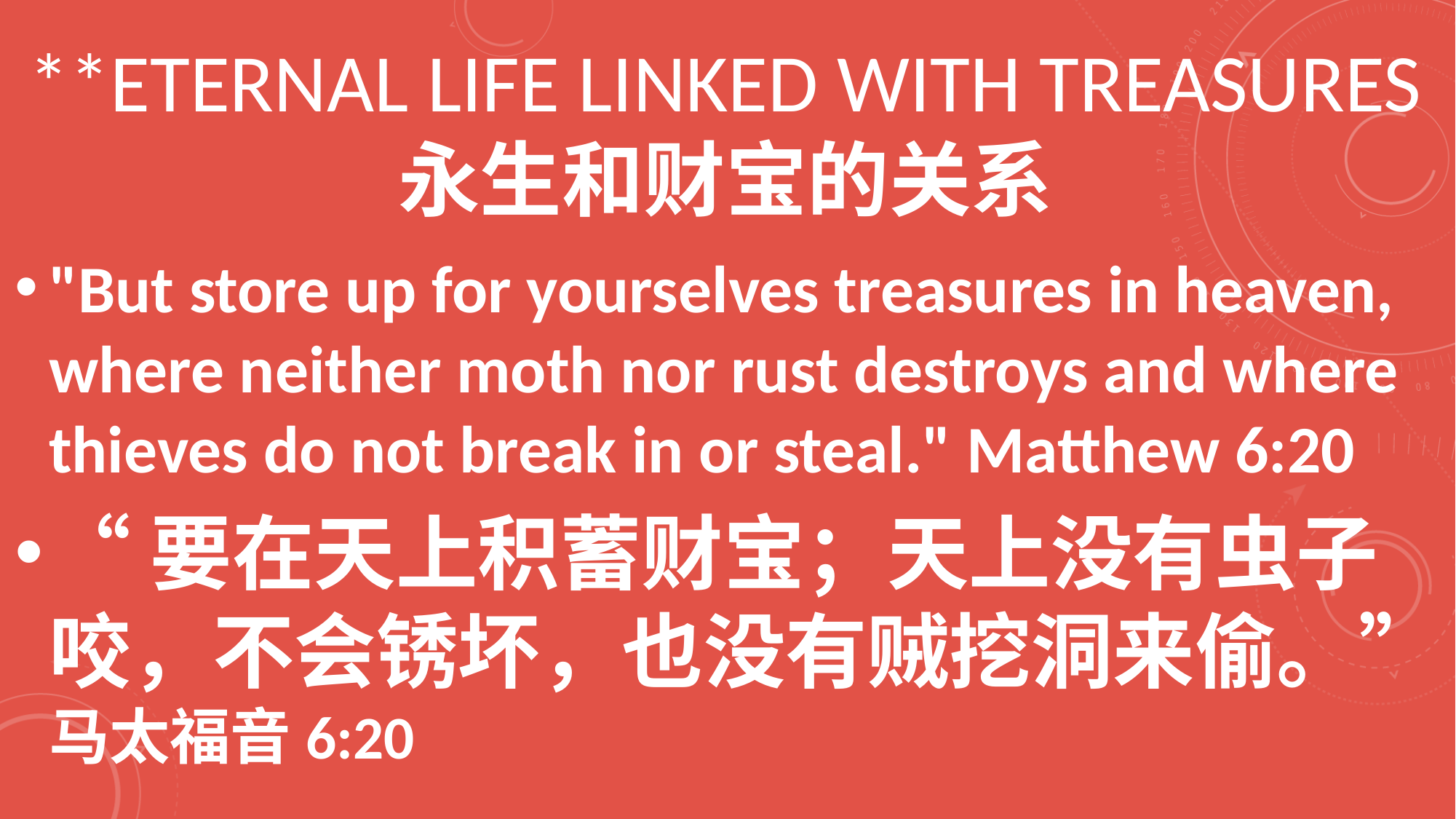

# **ETERNAL LIFE LINKED WITH TREASURES 永生和财宝的关系
"But store up for yourselves treasures in heaven, where neither moth nor rust destroys and where thieves do not break in or steal." Matthew 6:20
“要在天上积蓄财宝；天上没有虫子咬，不会锈坏，也没有贼挖洞来偷。”马太福音6:20